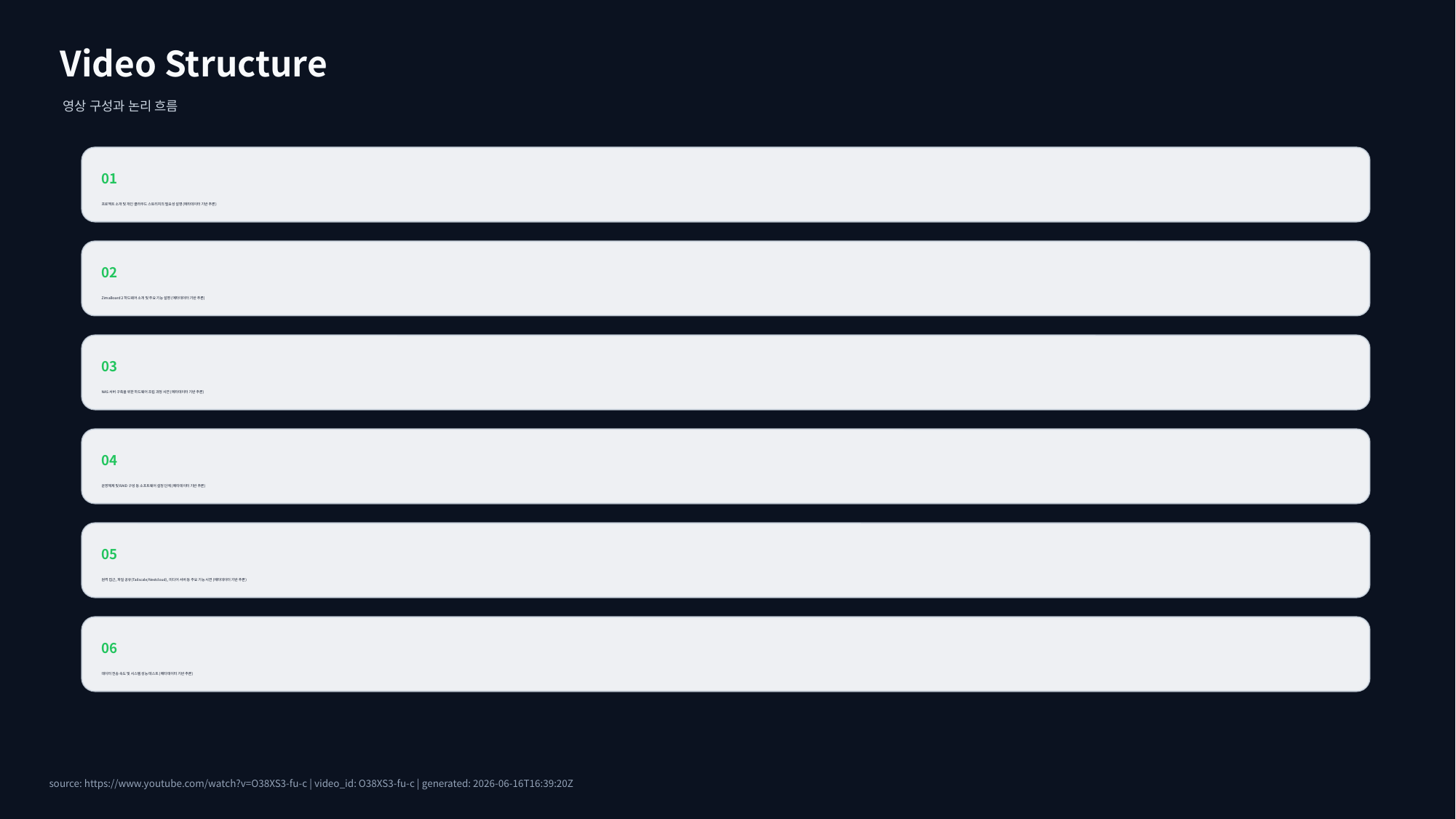

Video Structure
영상 구성과 논리 흐름

01
프로젝트 소개 및 개인 클라우드 스토리지의 필요성 설명 (메타데이터 기반 추론)

02
ZimaBoard 2 하드웨어 소개 및 주요 기능 설명 (메타데이터 기반 추론)

03
NAS 서버 구축을 위한 하드웨어 조립 과정 시연 (메타데이터 기반 추론)

04
운영체제 및 RAID 구성 등 소프트웨어 설정 단계 (메타데이터 기반 추론)

05
원격 접근, 파일 공유(Tailscale/Nextcloud), 미디어 서버 등 주요 기능 시연 (메타데이터 기반 추론)

06
데이터 전송 속도 및 시스템 성능 테스트 (메타데이터 기반 추론)
source: https://www.youtube.com/watch?v=O38XS3-fu-c | video_id: O38XS3-fu-c | generated: 2026-06-16T16:39:20Z